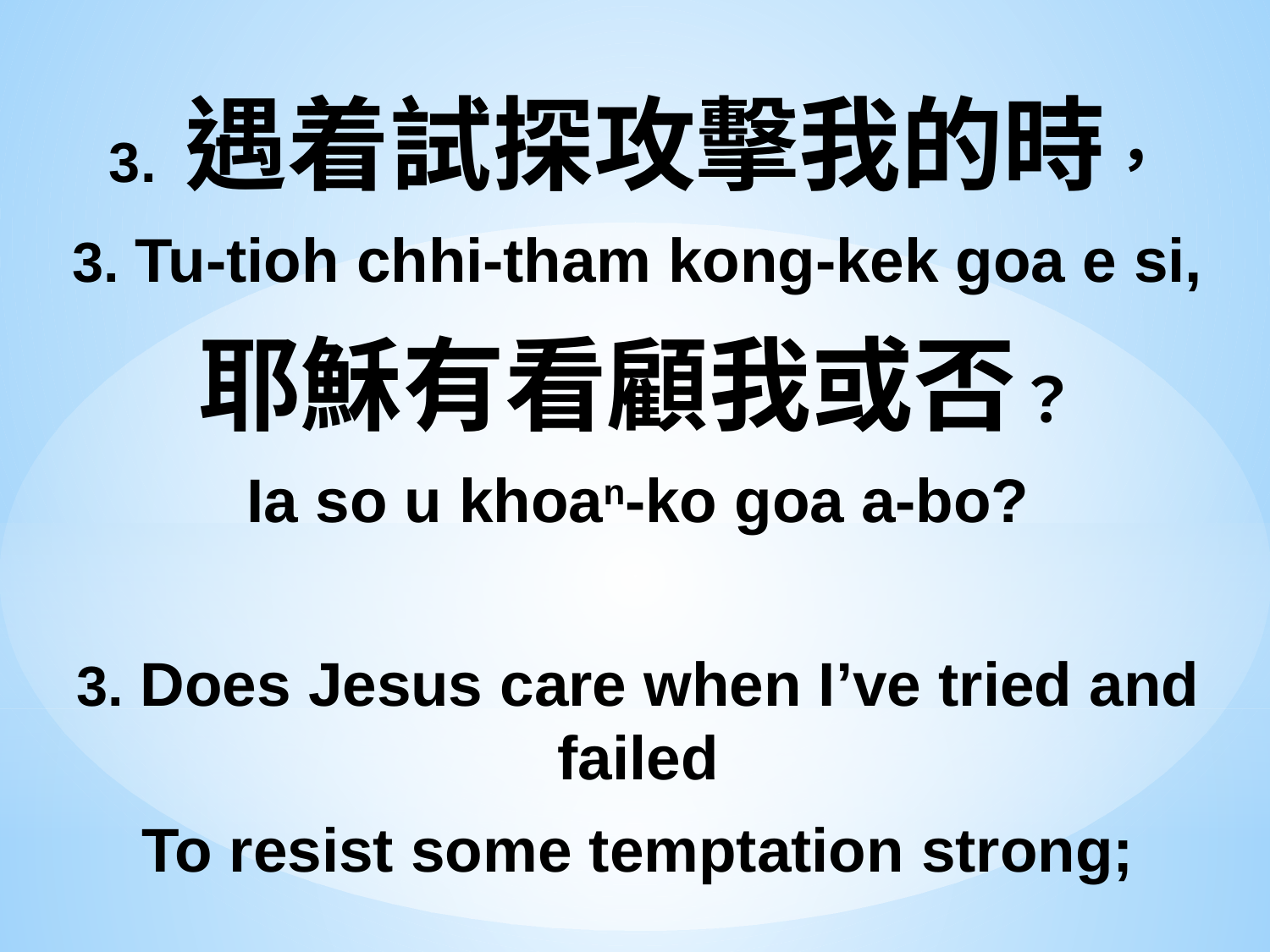

3. 遇着試探攻擊我的時，
3. Tu-tioh chhi-tham kong-kek goa e si,
耶穌有看顧我或否？
Ia so u khoan-ko goa a-bo?

3. Does Jesus care when I’ve tried and failed
To resist some temptation strong;